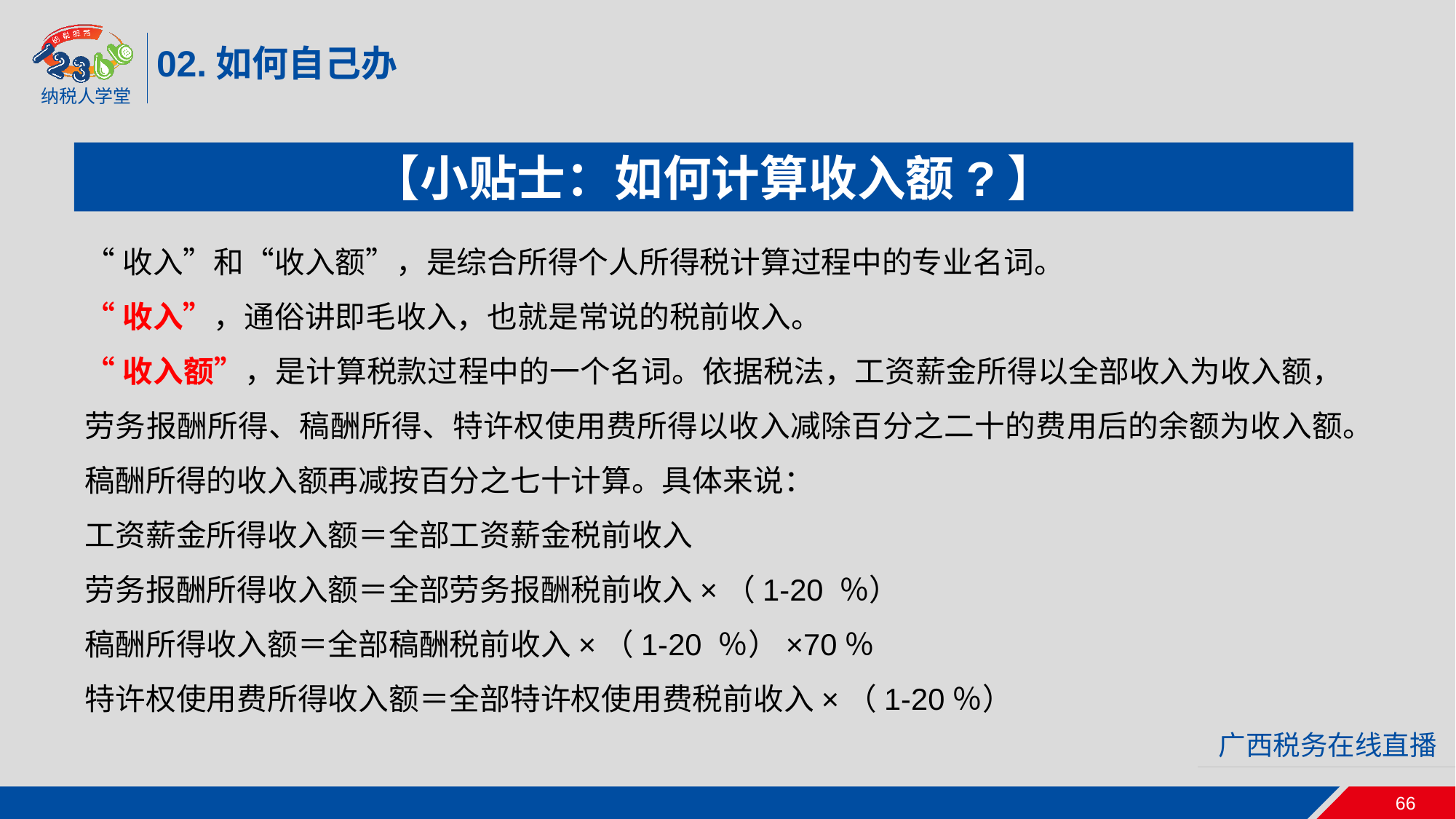

02.如何自己办
【小贴士：如何计算收入额?】
“收入”和“收入额”，是综合所得个人所得税计算过程中的专业名词。
“收入”，通俗讲即毛收入，也就是常说的税前收入。
“收入额”，是计算税款过程中的一个名词。依据税法，工资薪金所得以全部收入为收入额，劳务报酬所得、稿酬所得、特许权使用费所得以收入减除百分之二十的费用后的余额为收入额。稿酬所得的收入额再减按百分之七十计算。具体来说：
工资薪金所得收入额＝全部工资薪金税前收入
劳务报酬所得收入额＝全部劳务报酬税前收入×（1-20 ％）
稿酬所得收入额＝全部稿酬税前收入×（1-20 ％）×70％
特许权使用费所得收入额＝全部特许权使用费税前收入×（1-20％）